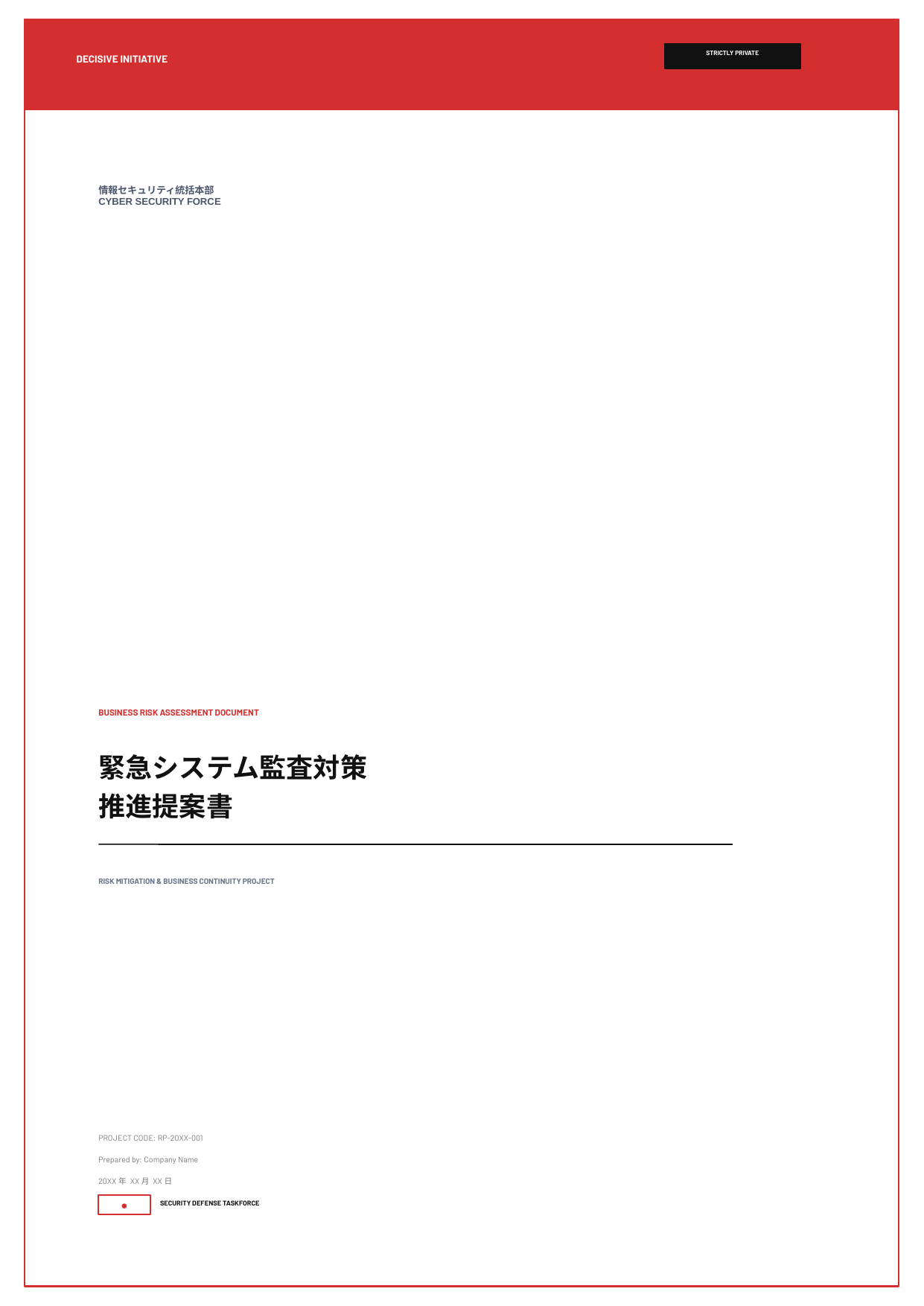

STRICTLY PRIVATE
DECISIVE INITIATIVE
情報セキュリティ統括本部
CYBER SECURITY FORCE
BUSINESS RISK ASSESSMENT DOCUMENT
緊急システム監査対策
推進提案書

RISK MITIGATION & BUSINESS CONTINUITY PROJECT
PROJECT CODE: RP-20XX-001
Prepared by: Company Name
20XX年 XX月 XX日

●
SECURITY DEFENSE TASKFORCE